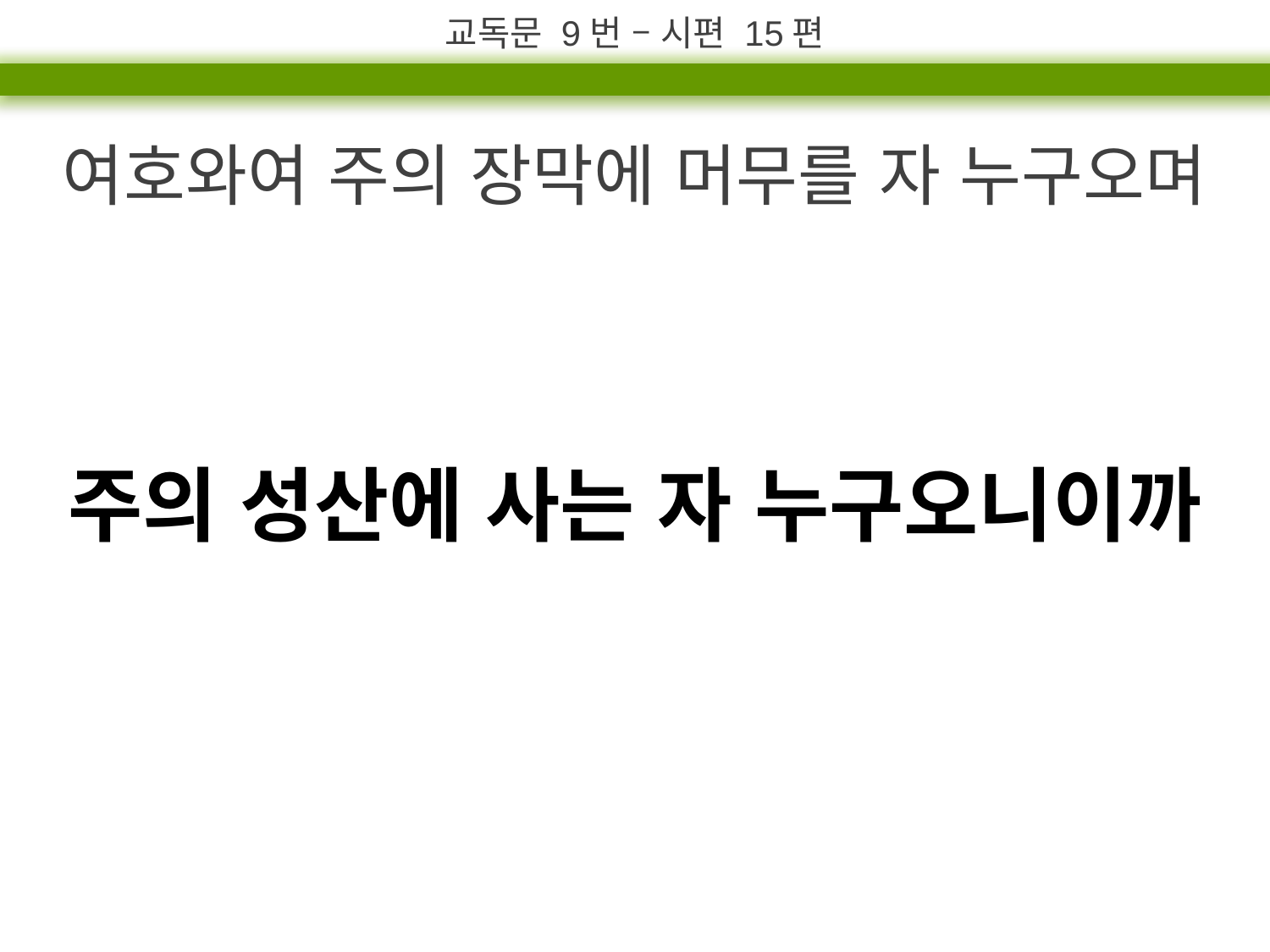

교독문 9번 – 시편 15편

여호와여 주의 장막에 머무를 자 누구오며
주의 성산에 사는 자 누구오니이까